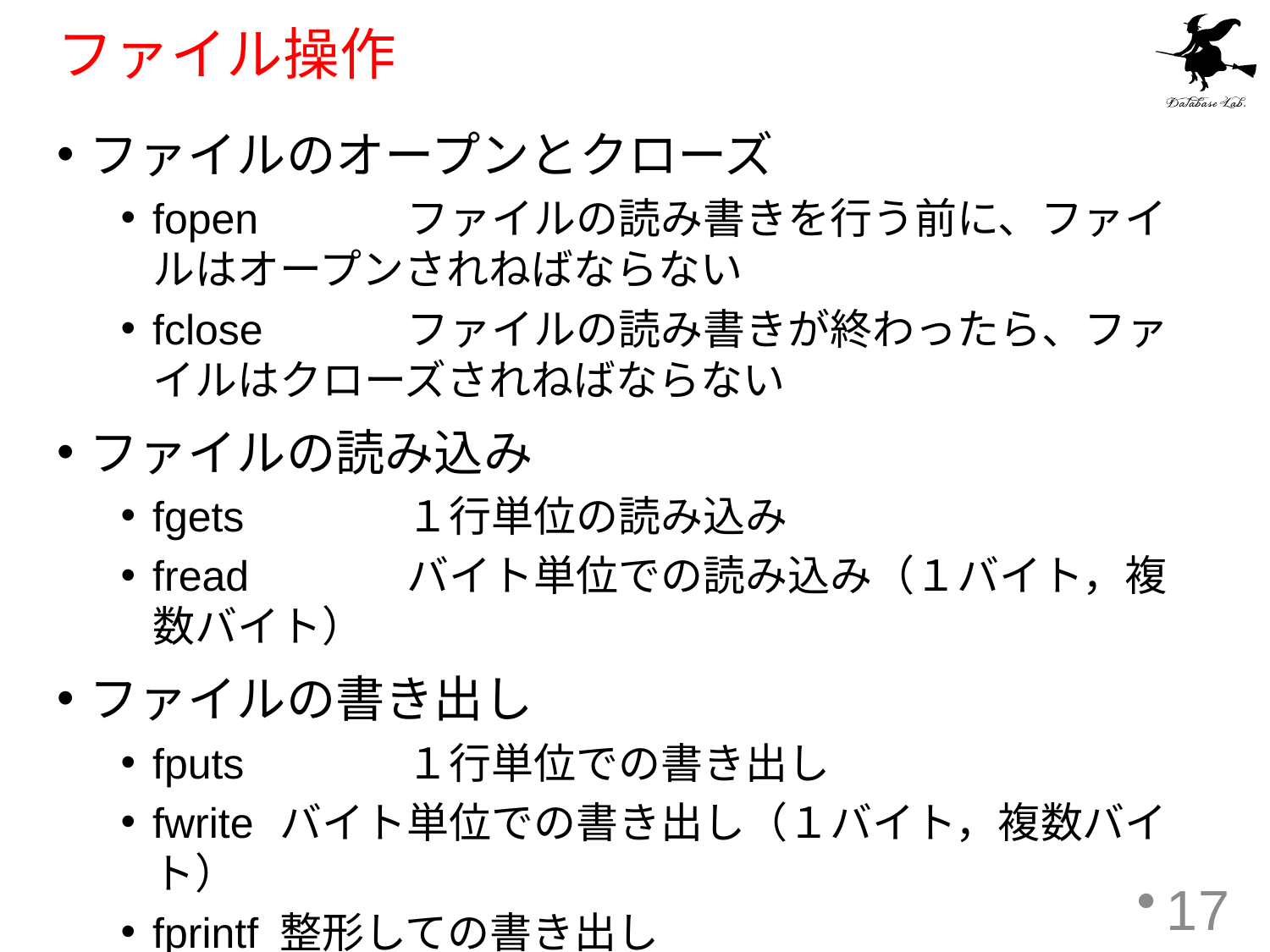

# ファイル操作
ファイルのオープンとクローズ
fopen		ファイルの読み書きを行う前に、ファイルはオープンされねばならない
fclose		ファイルの読み書きが終わったら、ファイルはクローズされねばならない
ファイルの読み込み
fgets		１行単位の読み込み
fread		バイト単位での読み込み（１バイト，複数バイト）
ファイルの書き出し
fputs		１行単位での書き出し
fwrite 	バイト単位での書き出し（１バイト，複数バイト）
fprintf	整形しての書き出し

17